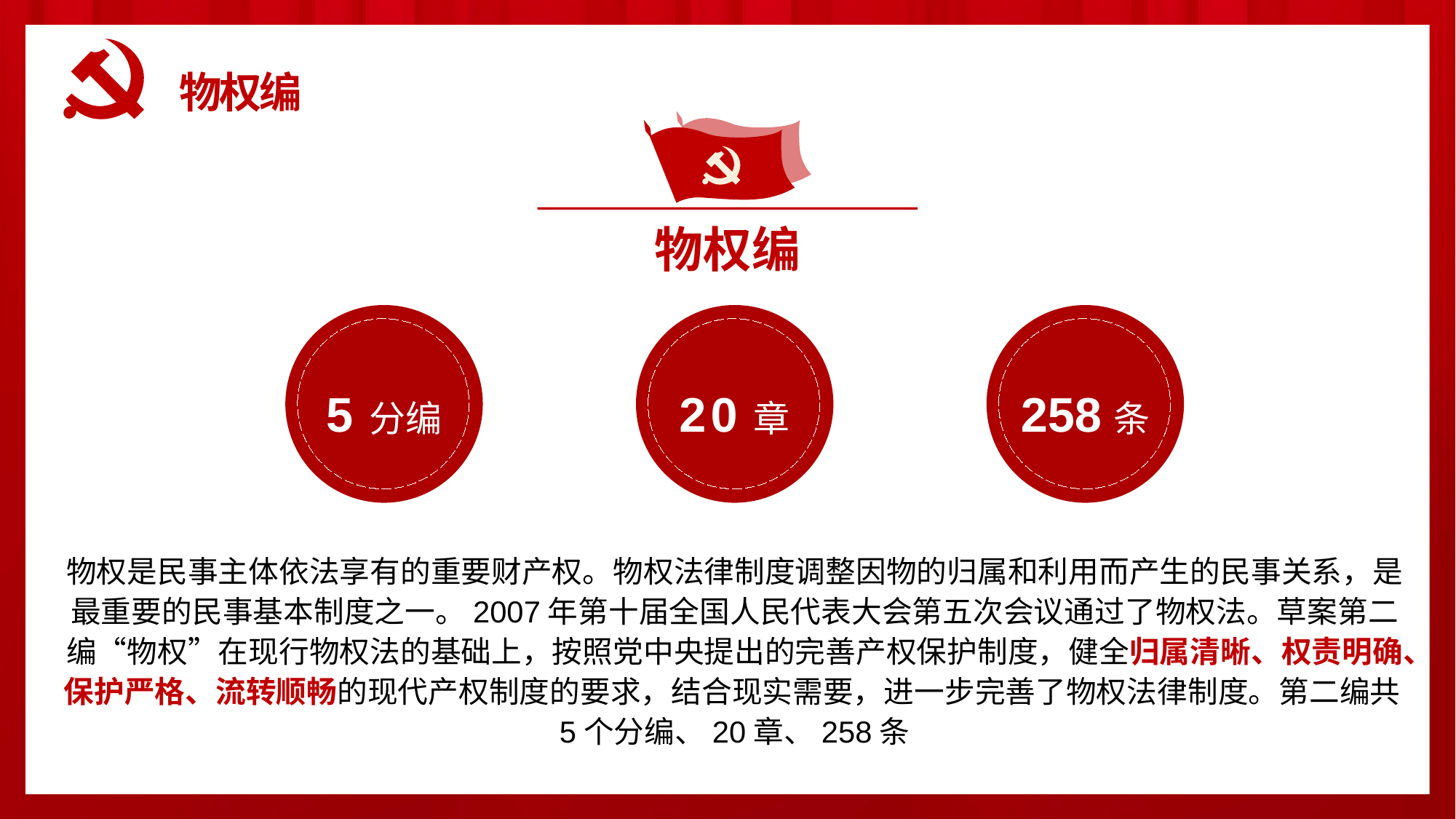

物权编

物权编

5分编

20章

258条
物权是民事主体依法享有的重要财产权。物权法律制度调整因物的归属和利用而产生的民事关系，是最重要的民事基本制度之一。2007年第十届全国人民代表大会第五次会议通过了物权法。草案第二编“物权”在现行物权法的基础上，按照党中央提出的完善产权保护制度，健全归属清晰、权责明确、保护严格、流转顺畅的现代产权制度的要求，结合现实需要，进一步完善了物权法律制度。第二编共5个分编、20章、258条